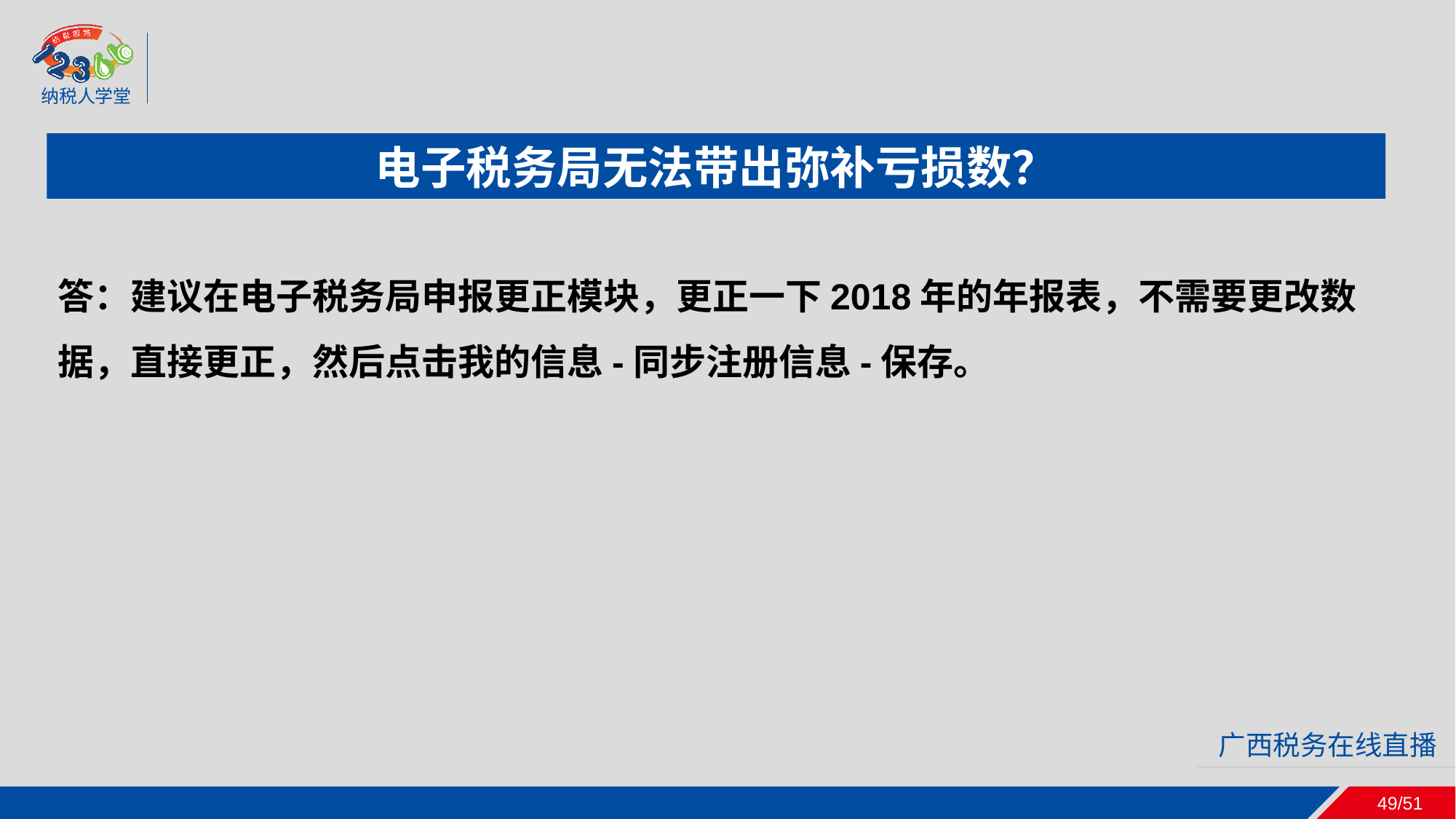

电子税务局无法带出弥补亏损数？
答：建议在电子税务局申报更正模块，更正一下2018年的年报表，不需要更改数据，直接更正，然后点击我的信息-同步注册信息-保存。